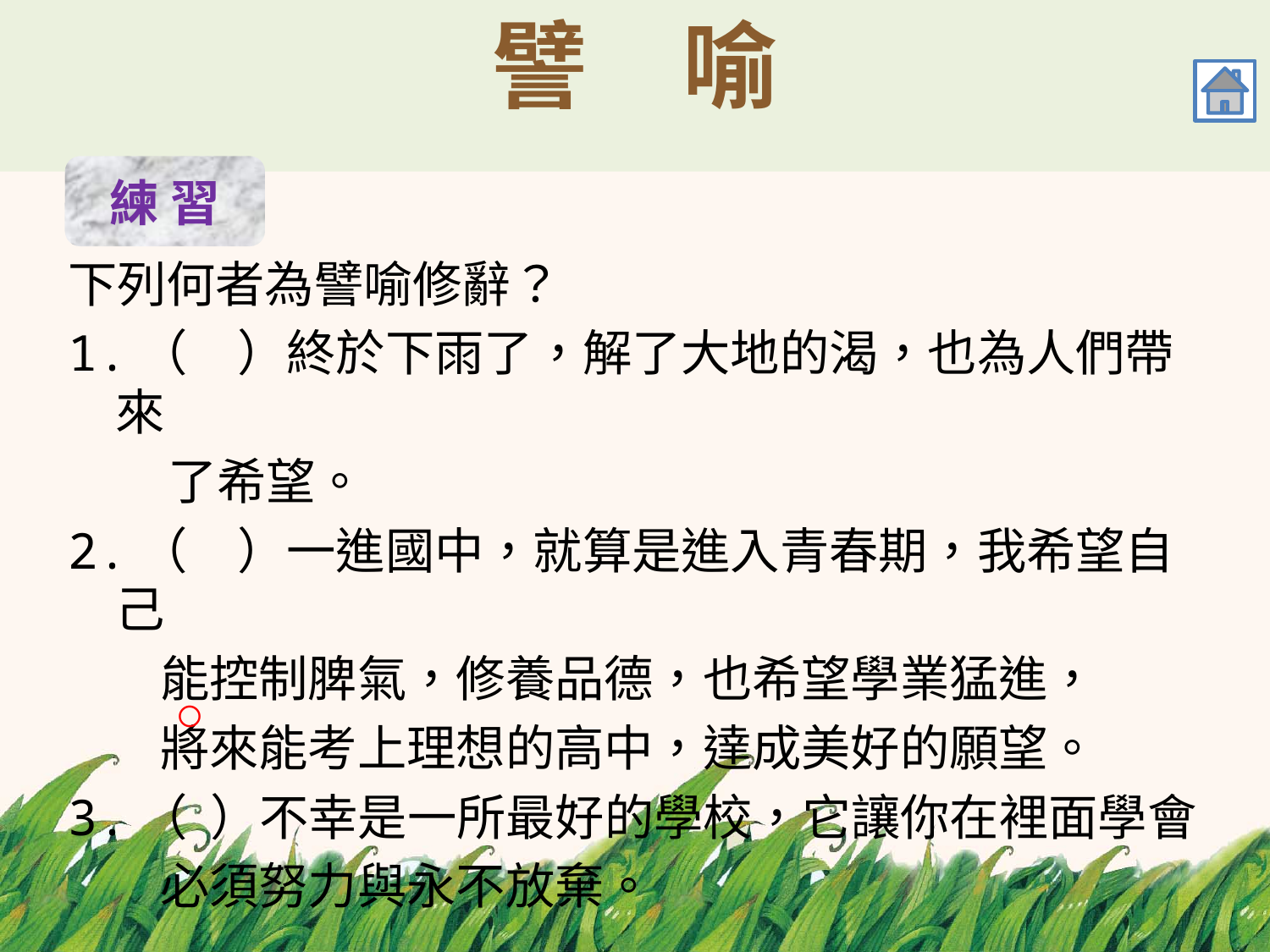

# 譬　喻

練 習
下列何者為譬喻修辭？
1.（　）終於下雨了，解了大地的渴，也為人們帶來
        了希望。
2.（　）一進國中，就算是進入青春期，我希望自己
  	   能控制脾氣，修養品德，也希望學業猛進，
  	   將來能考上理想的高中，達成美好的願望。
3.（  ）不幸是一所最好的學校，它讓你在裡面學會
  	   必須努力與永不放棄。
○